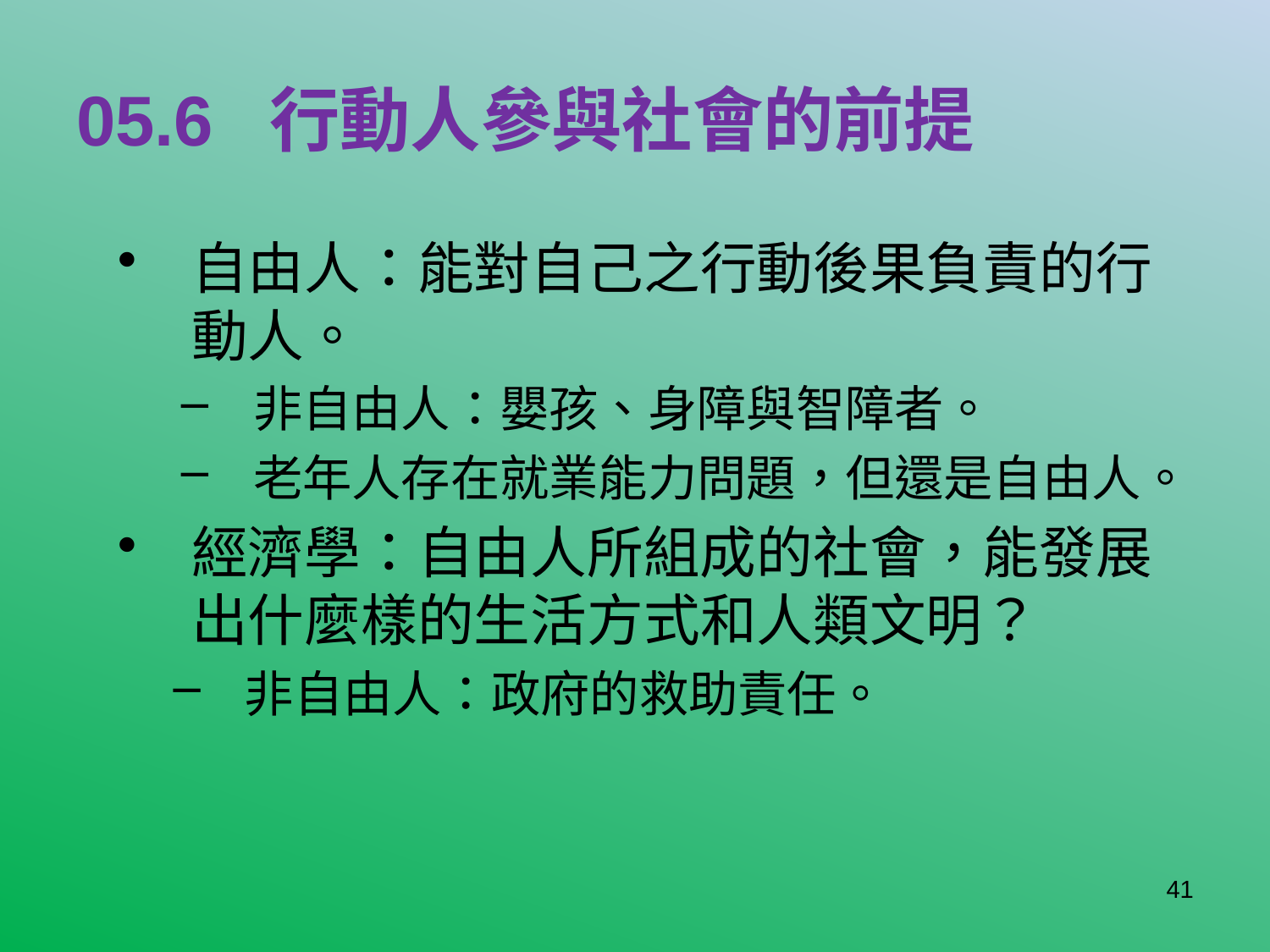

# 05.6  行動人參與社會的前提
自由人：能對自己之行動後果負責的行動人。
   非自由人：嬰孩、身障與智障者。
   老年人存在就業能力問題，但還是自由人。
經濟學：自由人所組成的社會，能發展出什麼樣的生活方式和人類文明？
非自由人：政府的救助責任。
41